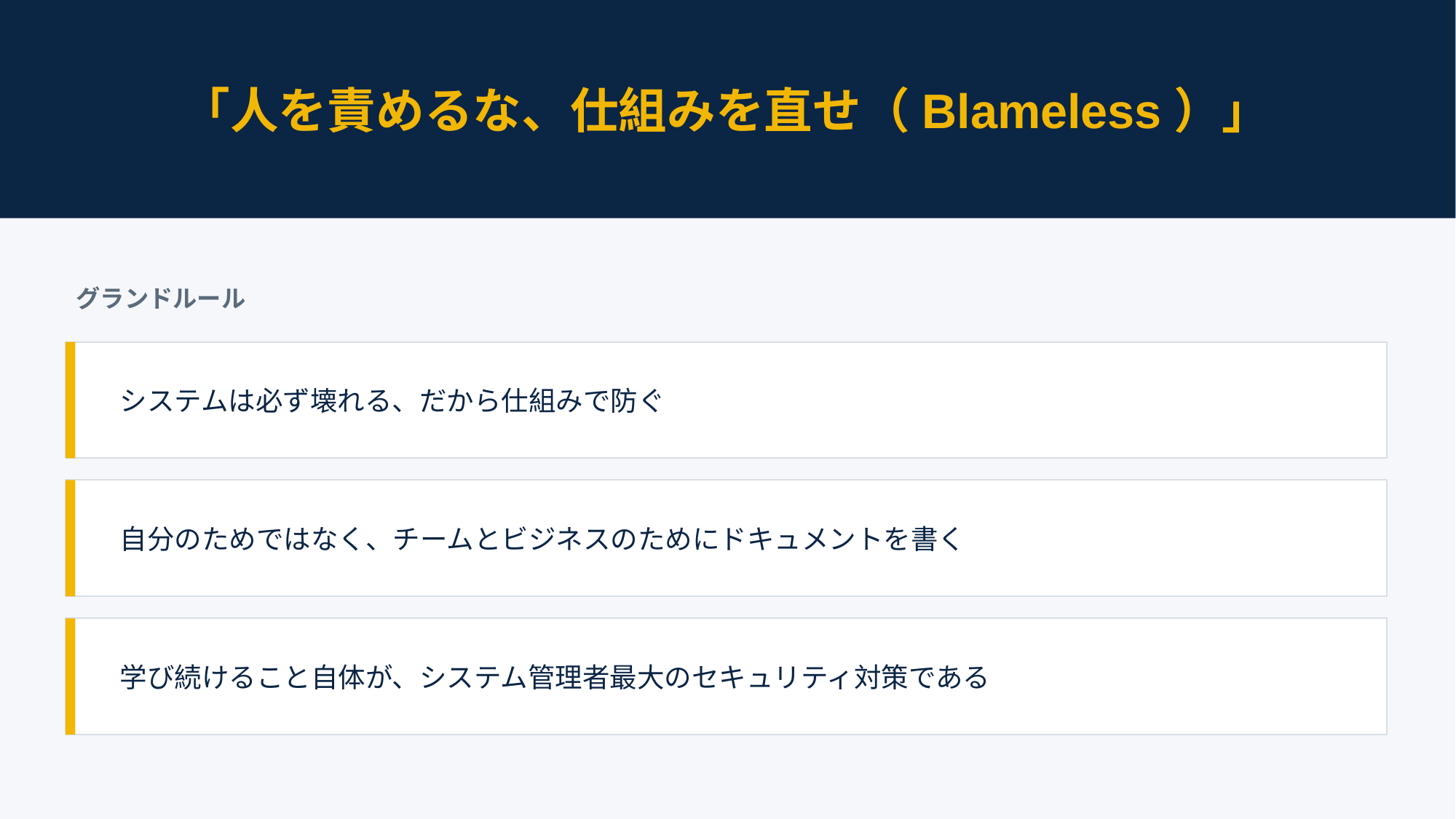

「人を責めるな、仕組みを直せ（Blameless）」
グランドルール

システムは必ず壊れる、だから仕組みで防ぐ

自分のためではなく、チームとビジネスのためにドキュメントを書く

学び続けること自体が、システム管理者最大のセキュリティ対策である